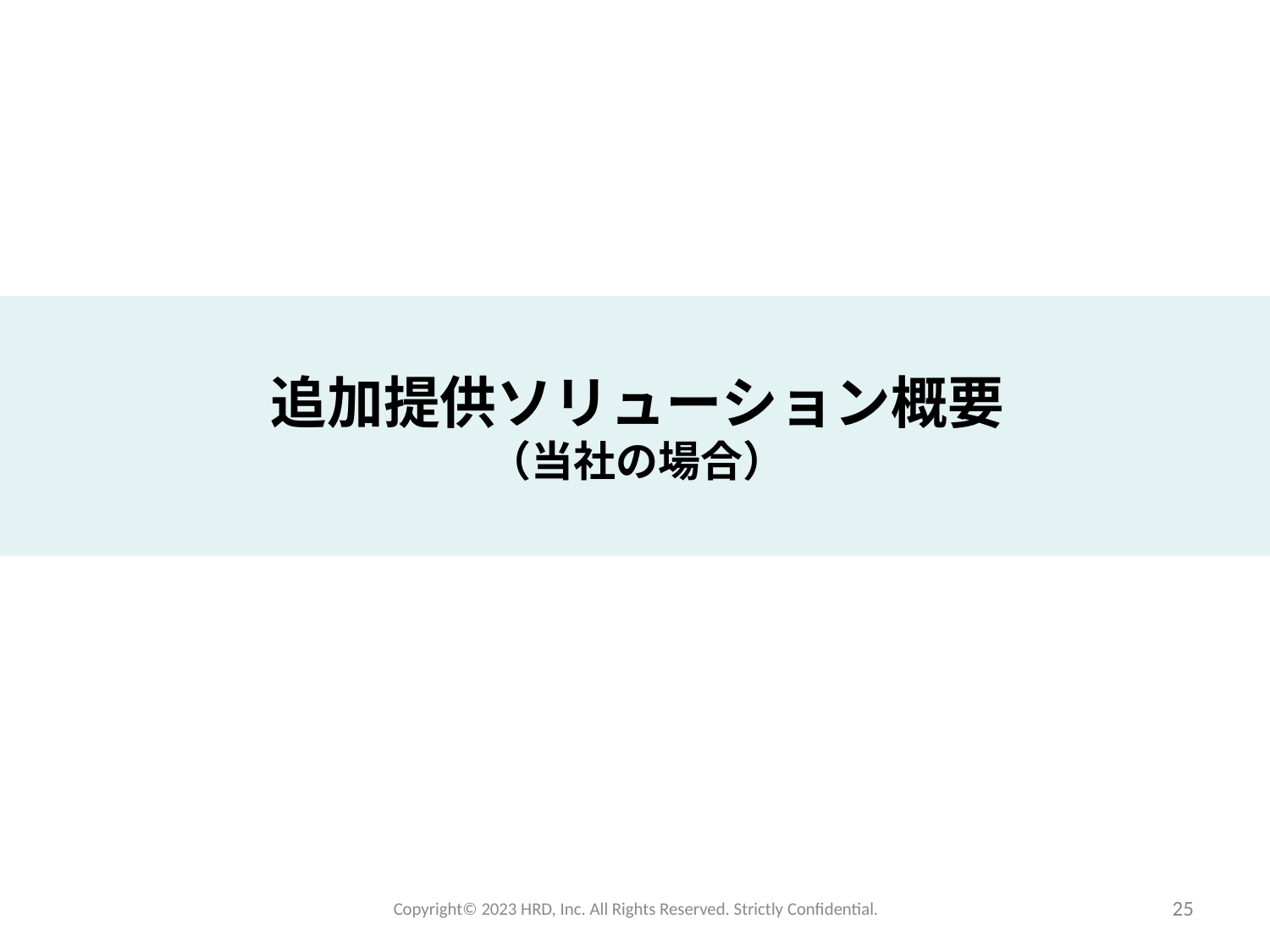

追加提供ソリューション概要
（当社の場合）
Copyright©️ 2023 HRD, Inc. All Rights Reserved. Strictly Confidential.
25